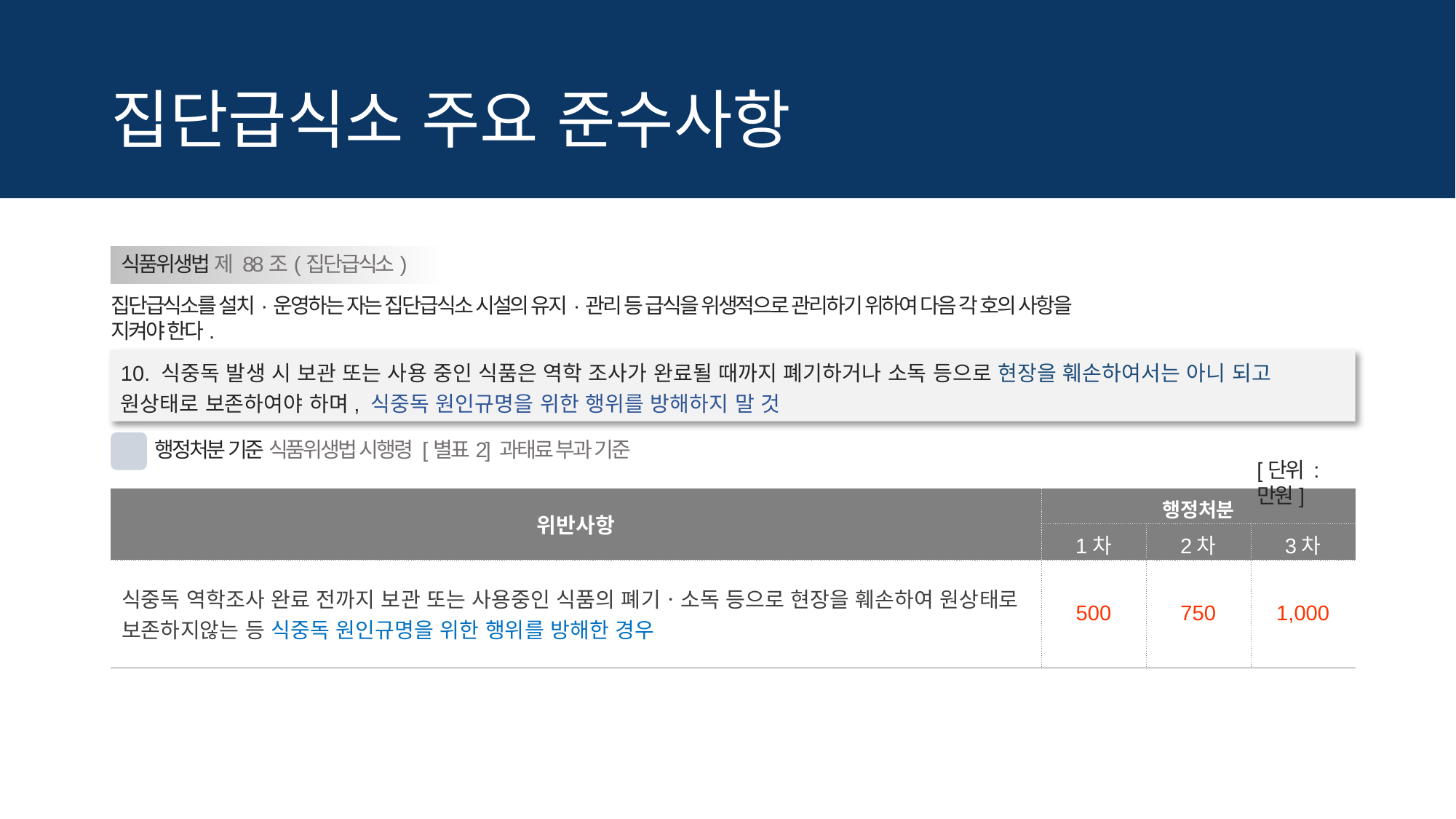

# 집단급식소 주요 준수사항
식품위생법 제 88조(집단급식소)

집단급식소를 설치·운영하는 자는 집단급식소 시설의 유지·관리 등 급식을 위생적으로 관리하기 위하여 다음 각 호의 사항을 지켜야 한다.
10. 식중독 발생 시 보관 또는 사용 중인 식품은 역학 조사가 완료될 때까지 폐기하거나 소독 등으로 현장을 훼손하여서는 아니 되고 원상태로 보존하여야 하며, 식중독 원인규명을 위한 행위를 방해하지 말 것
!
행정처분 기준 식품위생법 시행령 [별표2] 과태료 부과 기준

[단위 : 만원]
| 위반사항 | 행정처분 |  |  |
| --- | --- | --- | --- |
|  | 1차 | 2차 | 3차 |
| 식중독 역학조사 완료 전까지 보관 또는 사용중인 식품의 폐기ㆍ소독 등으로 현장을 훼손하여 원상태로 보존하지않는 등 식중독 원인규명을 위한 행위를 방해한 경우 | 500 | 750 | 1,000 |